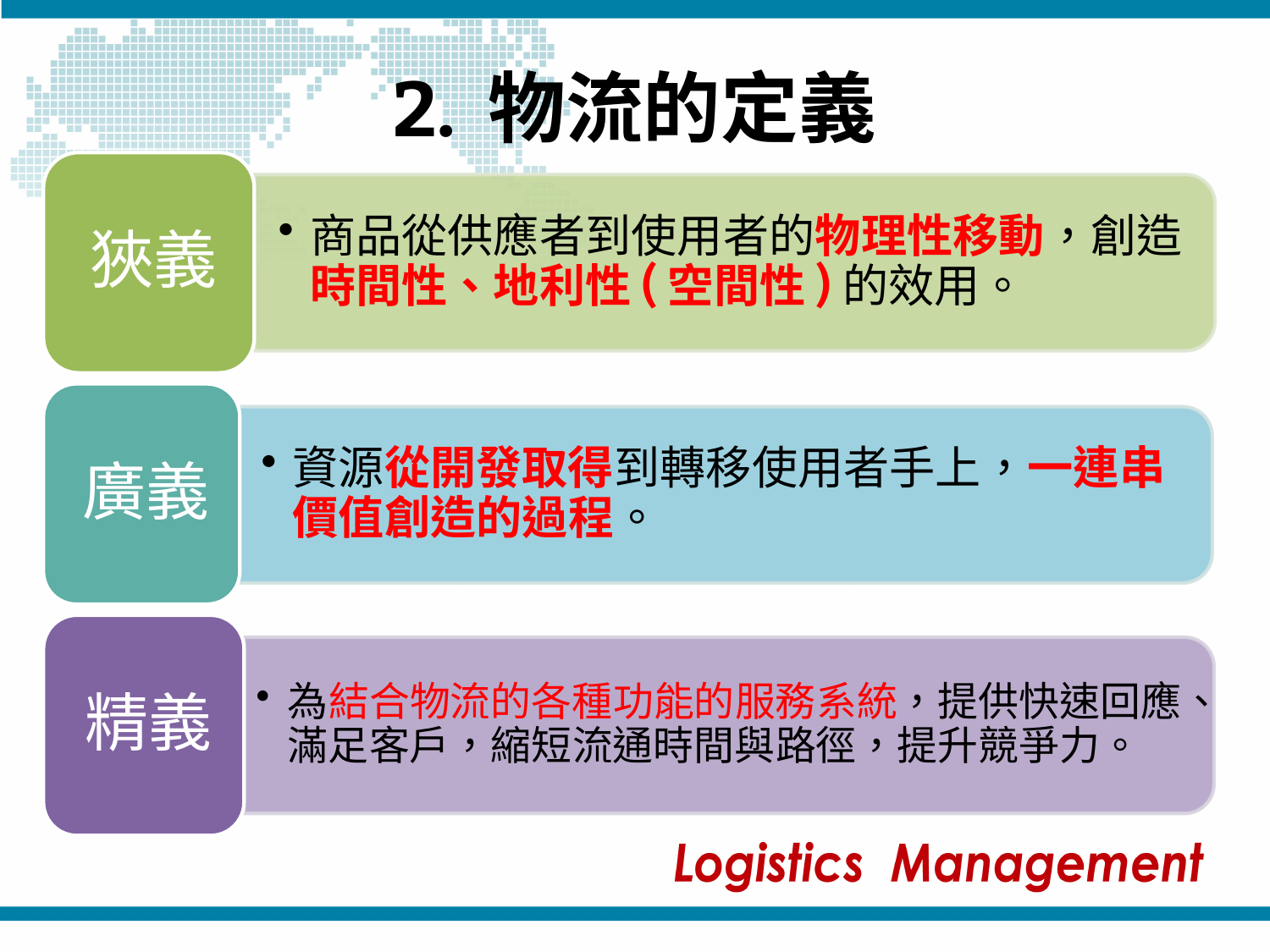

# 2. 物流的定義
商品從供應者到使用者的物理性移動，創造時間性、地利性(空間性)的效用。
狹義
資源從開發取得到轉移使用者手上，一連串價值創造的過程。
廣義
為結合物流的各種功能的服務系統，提供快速回應、滿足客戶，縮短流通時間與路徑，提升競爭力。
精義